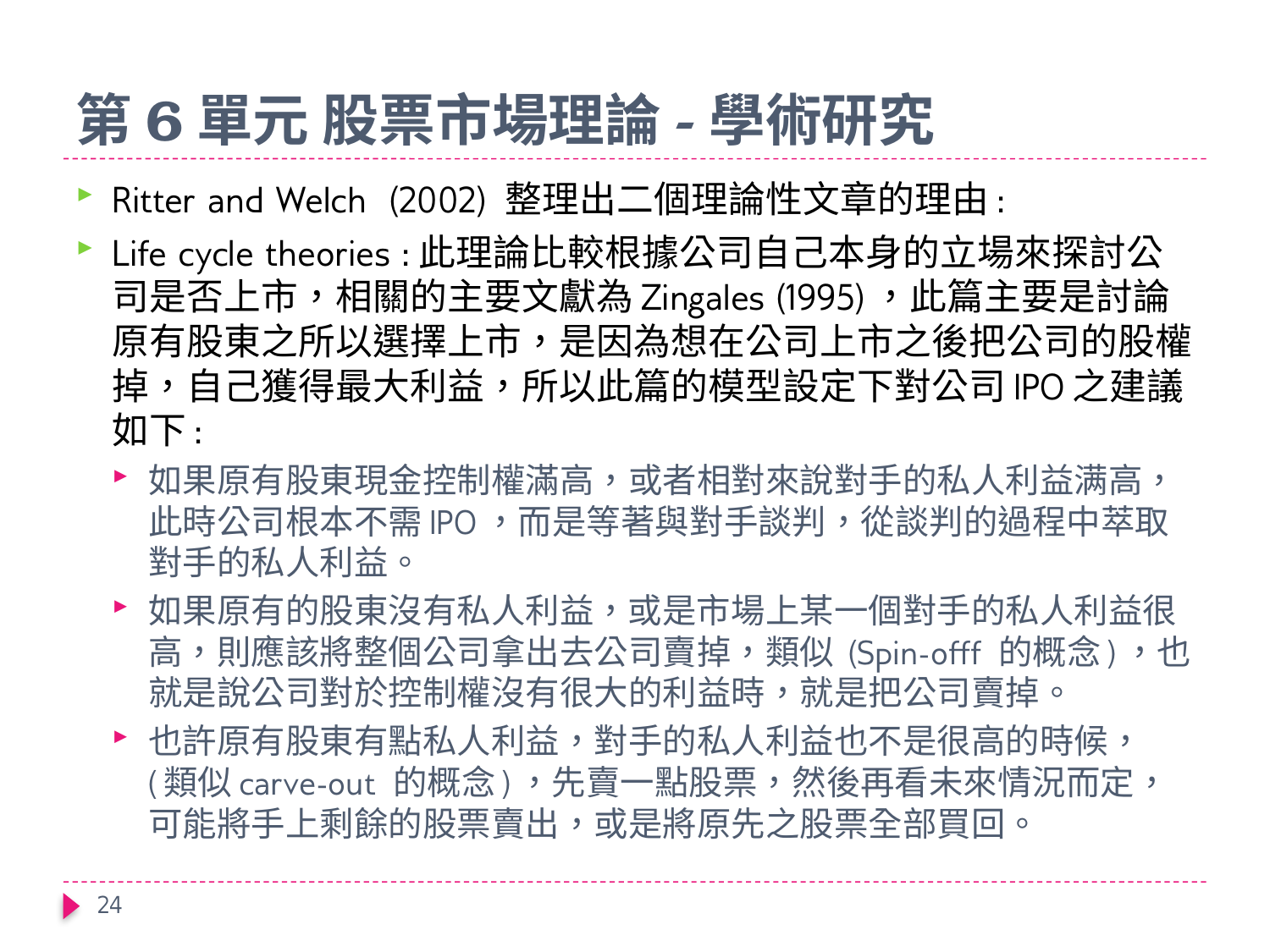

# 第6單元 股票市場理論-學術研究
Ritter and Welch  (2002) 整理出二個理論性文章的理由:
Life cycle theories :此理論比較根據公司自己本身的立場來探討公司是否上市，相關的主要文獻為Zingales (1995)，此篇主要是討論原有股東之所以選擇上市，是因為想在公司上市之後把公司的股權掉，自己獲得最大利益，所以此篇的模型設定下對公司IPO之建議如下:
如果原有股東現金控制權滿高，或者相對來說對手的私人利益满高，此時公司根本不需IPO，而是等著與對手談判，從談判的過程中萃取對手的私人利益。
如果原有的股東沒有私人利益，或是市場上某一個對手的私人利益很高，則應該將整個公司拿出去公司賣掉，類似 (Spin-offf 的概念)，也就是說公司對於控制權沒有很大的利益時，就是把公司賣掉。
也許原有股東有點私人利益，對手的私人利益也不是很高的時候，(類似carve-out 的概念)，先賣一點股票，然後再看未來情況而定，可能將手上剩餘的股票賣出，或是將原先之股票全部買回。

24